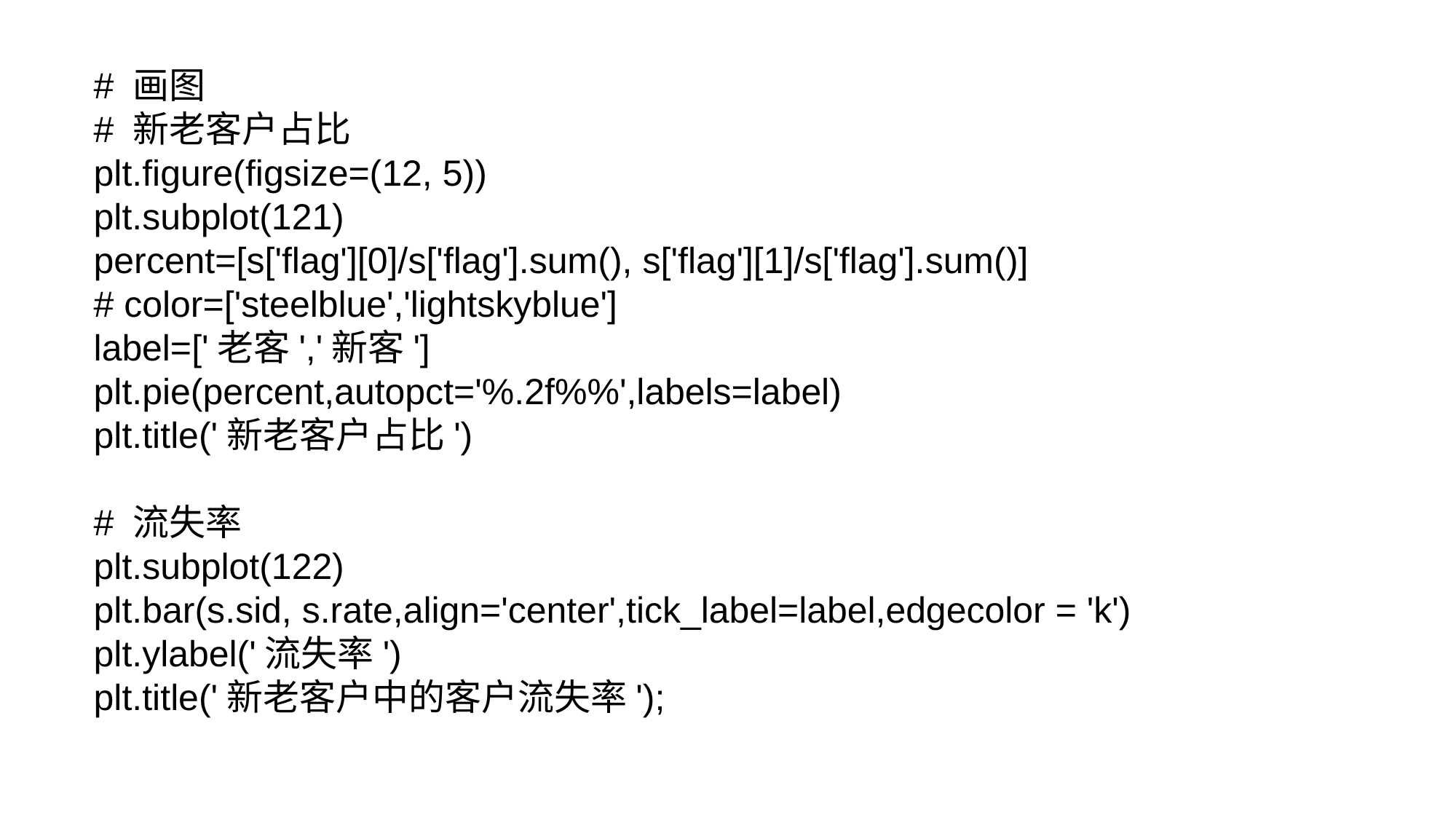

# 画图
# 新老客户占比
plt.figure(figsize=(12, 5))
plt.subplot(121)
percent=[s['flag'][0]/s['flag'].sum(), s['flag'][1]/s['flag'].sum()]
# color=['steelblue','lightskyblue']
label=['老客','新客']
plt.pie(percent,autopct='%.2f%%',labels=label)
plt.title('新老客户占比')

# 流失率
plt.subplot(122)
plt.bar(s.sid, s.rate,align='center',tick_label=label,edgecolor = 'k')
plt.ylabel('流失率')
plt.title('新老客户中的客户流失率');